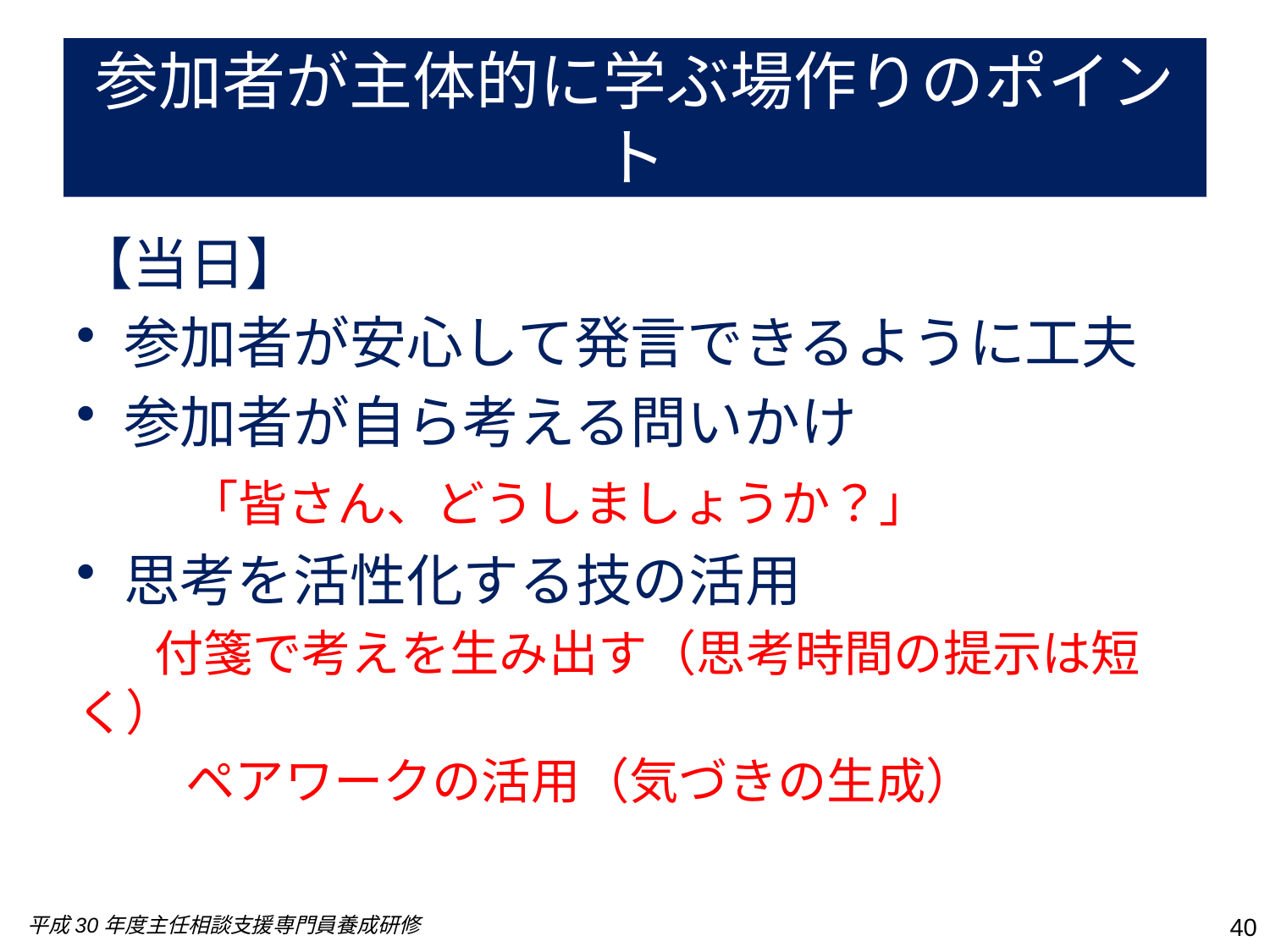

# 参加者が主体的に学ぶ場作りのポイント
【当日】
参加者が安心して発言できるように工夫
参加者が自ら考える問いかけ
　　「皆さん、どうしましょうか？」
思考を活性化する技の活用
      付箋で考えを生み出す（思考時間の提示は短く）
　　 ペアワークの活用（気づきの生成）
40
平成30年度主任相談支援専門員養成研修